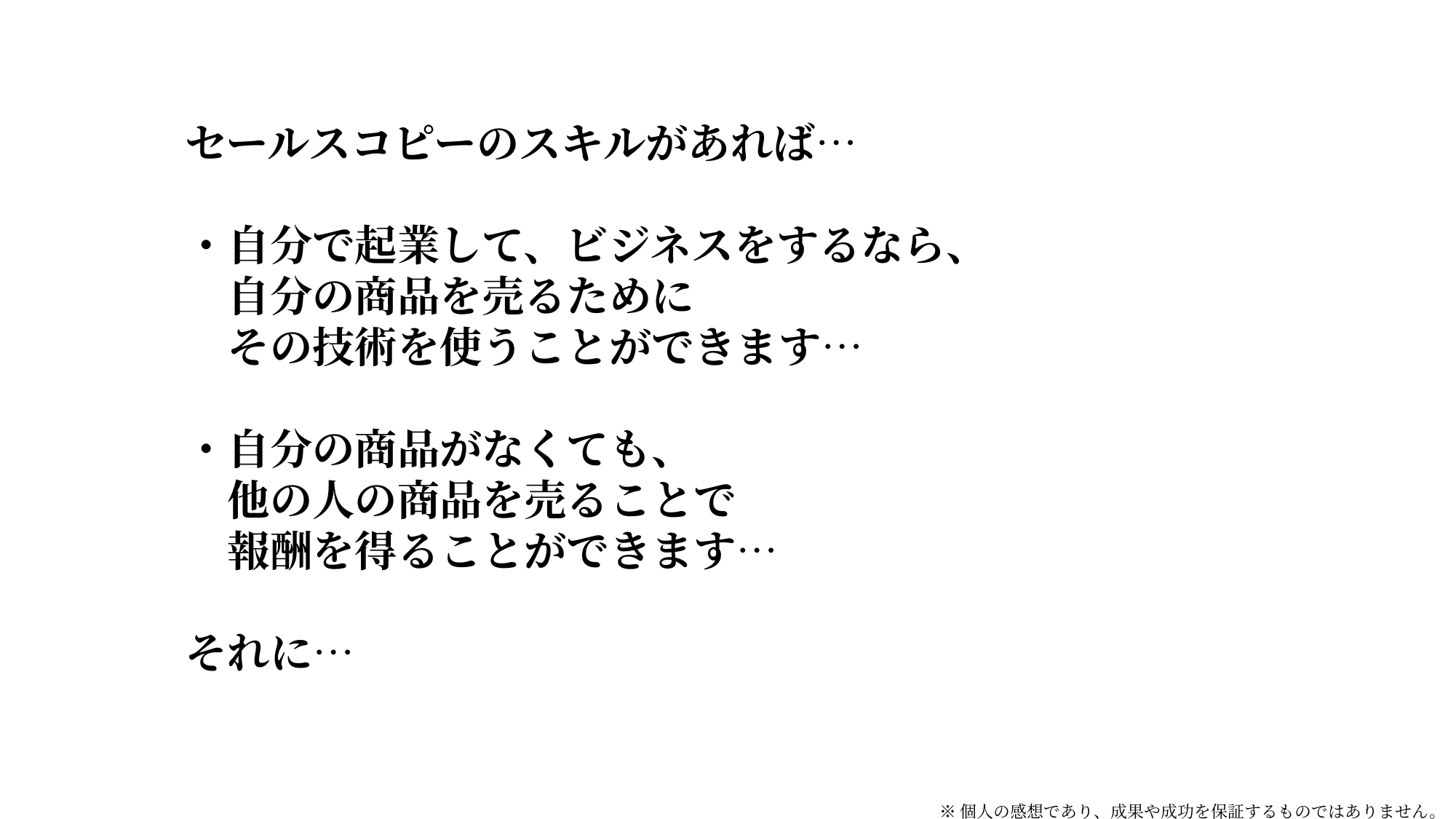

セールスコピーのスキルがあれば…

・自分で起業して、ビジネスをするなら、
　自分の商品を売るために
　その技術を使うことができます…

・自分の商品がなくても、
　他の人の商品を売ることで
　報酬を得ることができます…

それに…
※個人の感想であり、成果や成功を保証するものではありません。